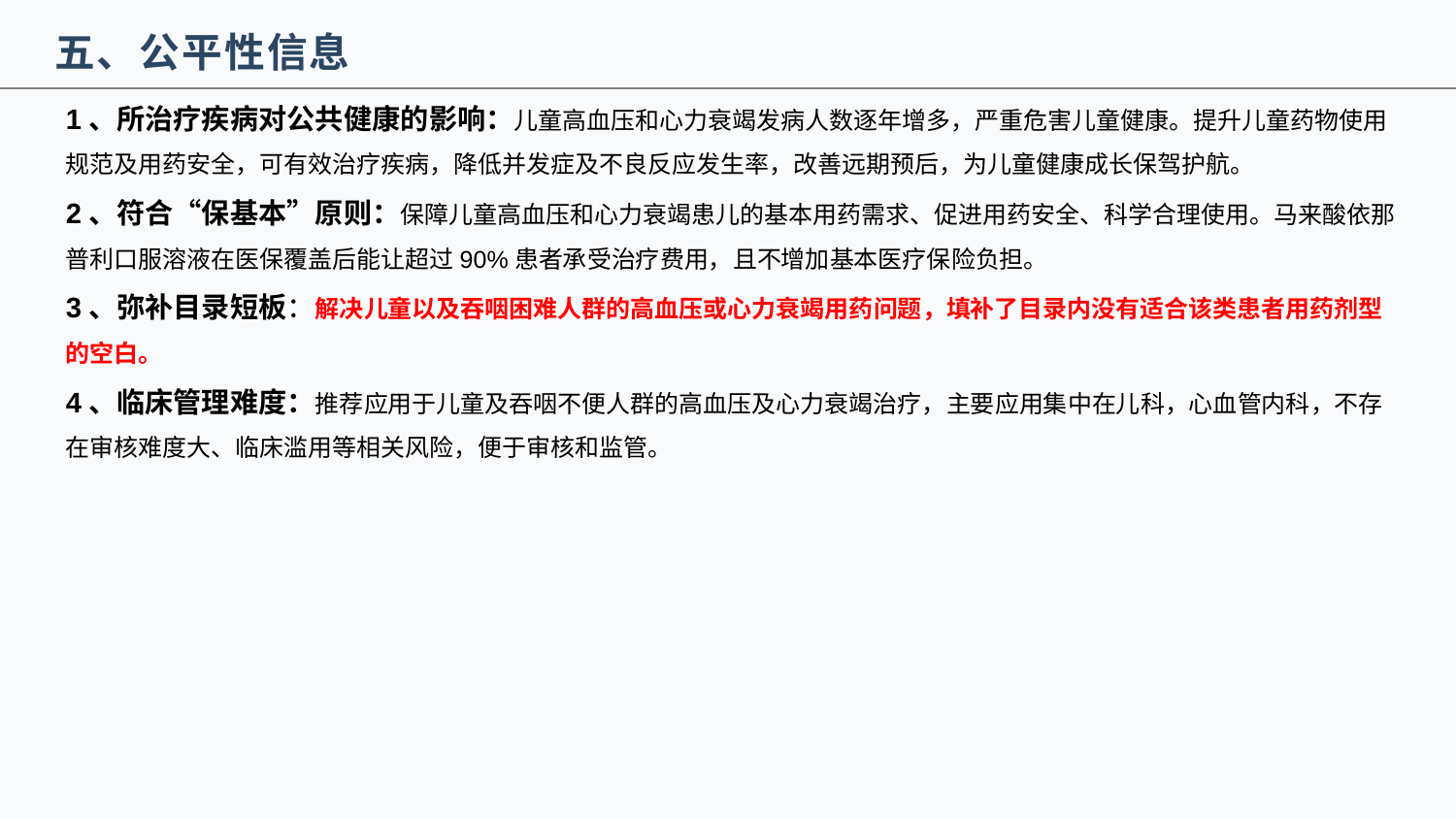

五、公平性信息
1、所治疗疾病对公共健康的影响：儿童高血压和心力衰竭发病人数逐年增多，严重危害儿童健康。提升儿童药物使用规范及用药安全，可有效治疗疾病，降低并发症及不良反应发生率，改善远期预后，为儿童健康成长保驾护航。
2、符合“保基本”原则：保障儿童高血压和心力衰竭患儿的基本用药需求、促进用药安全、科学合理使用。马来酸依那普利口服溶液在医保覆盖后能让超过90%患者承受治疗费用，且不增加基本医疗保险负担。
3、弥补目录短板：解决儿童以及吞咽困难人群的高血压或心力衰竭用药问题，填补了目录内没有适合该类患者用药剂型的空白。
4、临床管理难度：推荐应用于儿童及吞咽不便人群的高血压及心力衰竭治疗，主要应用集中在儿科，心血管内科，不存在审核难度大、临床滥用等相关风险，便于审核和监管。